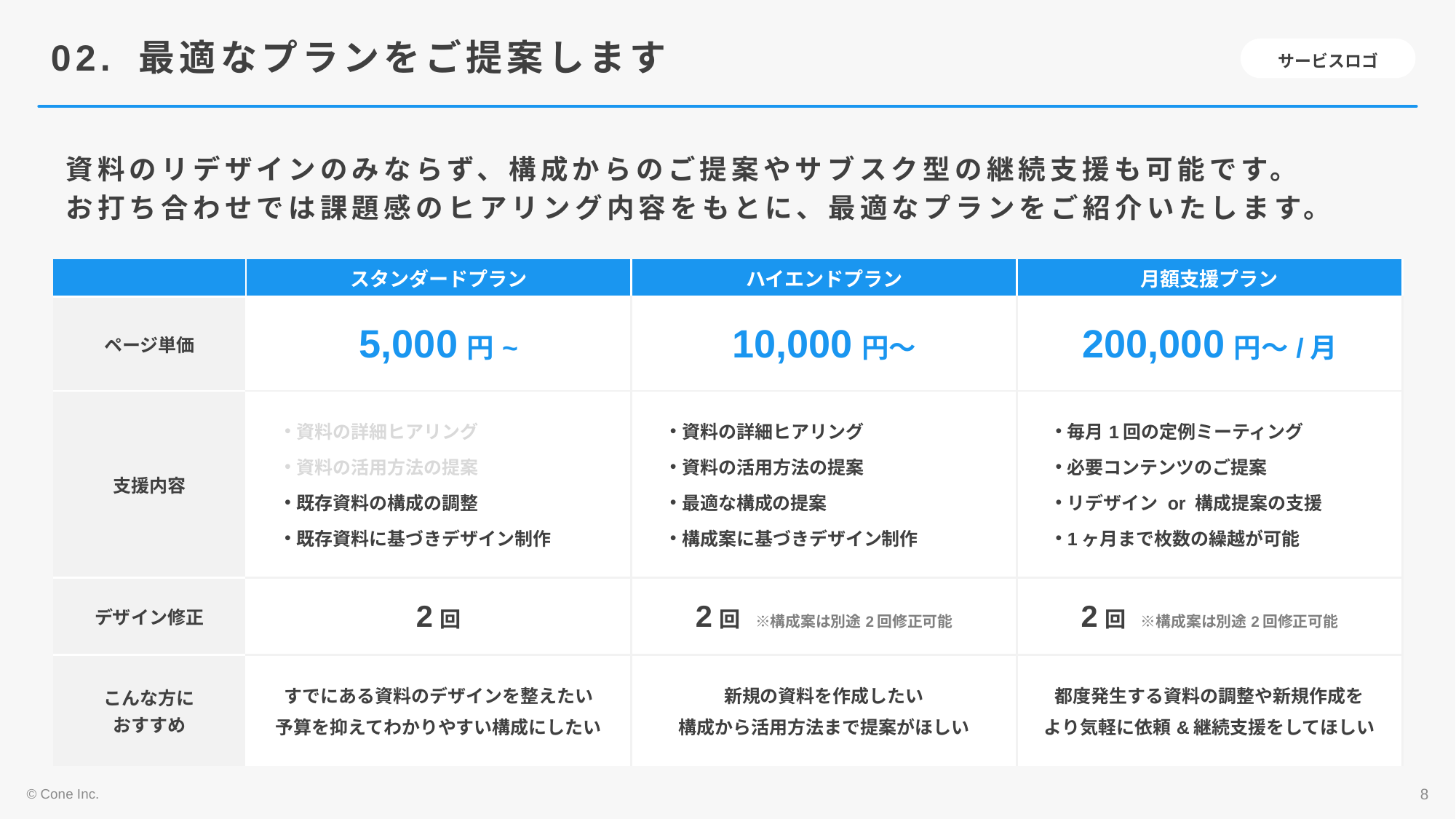

# 02. 最適なプランをご提案します
資料のリデザインのみならず、構成からのご提案やサブスク型の継続支援も可能です。
お打ち合わせでは課題感のヒアリング内容をもとに、最適なプランをご紹介いたします。
|  | スタンダードプラン | ハイエンドプラン | 月額支援プラン |
| --- | --- | --- | --- |
| ページ単価 | 5,000円~ | 10,000円〜 | 200,000円〜/月 |
| 支援内容 | 資料の詳細ヒアリング 資料の活用方法の提案 既存資料の構成の調整 既存資料に基づきデザイン制作 | 資料の詳細ヒアリング 資料の活用方法の提案 最適な構成の提案 構成案に基づきデザイン制作 | 毎月1回の定例ミーティング 必要コンテンツのご提案 リデザイン or 構成提案の支援 1ヶ月まで枚数の繰越が可能 |
| デザイン修正 | 2回 | 2回　※構成案は別途2回修正可能 | 2回　※構成案は別途2回修正可能 |
| こんな方に おすすめ | すでにある資料のデザインを整えたい 予算を抑えてわかりやすい構成にしたい | 新規の資料を作成したい 構成から活用方法まで提案がほしい | 都度発生する資料の調整や新規作成を より気軽に依頼&継続支援をしてほしい |
8
© Cone Inc.